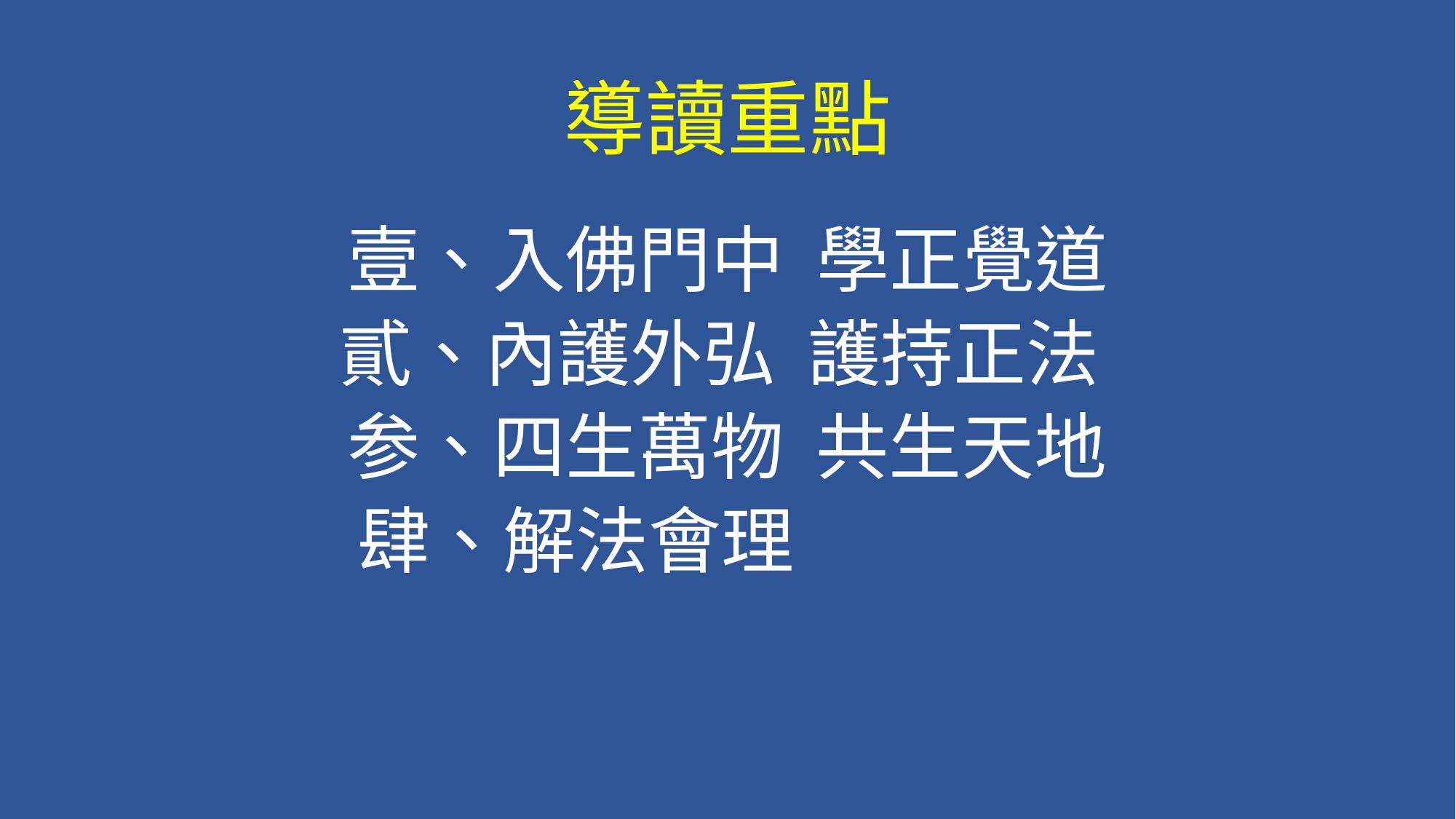

# 導讀重點
壹、入佛門中  學正覺道
貳、內護外弘  護持正法
参、四生萬物  共生天地
              肆、解法會理